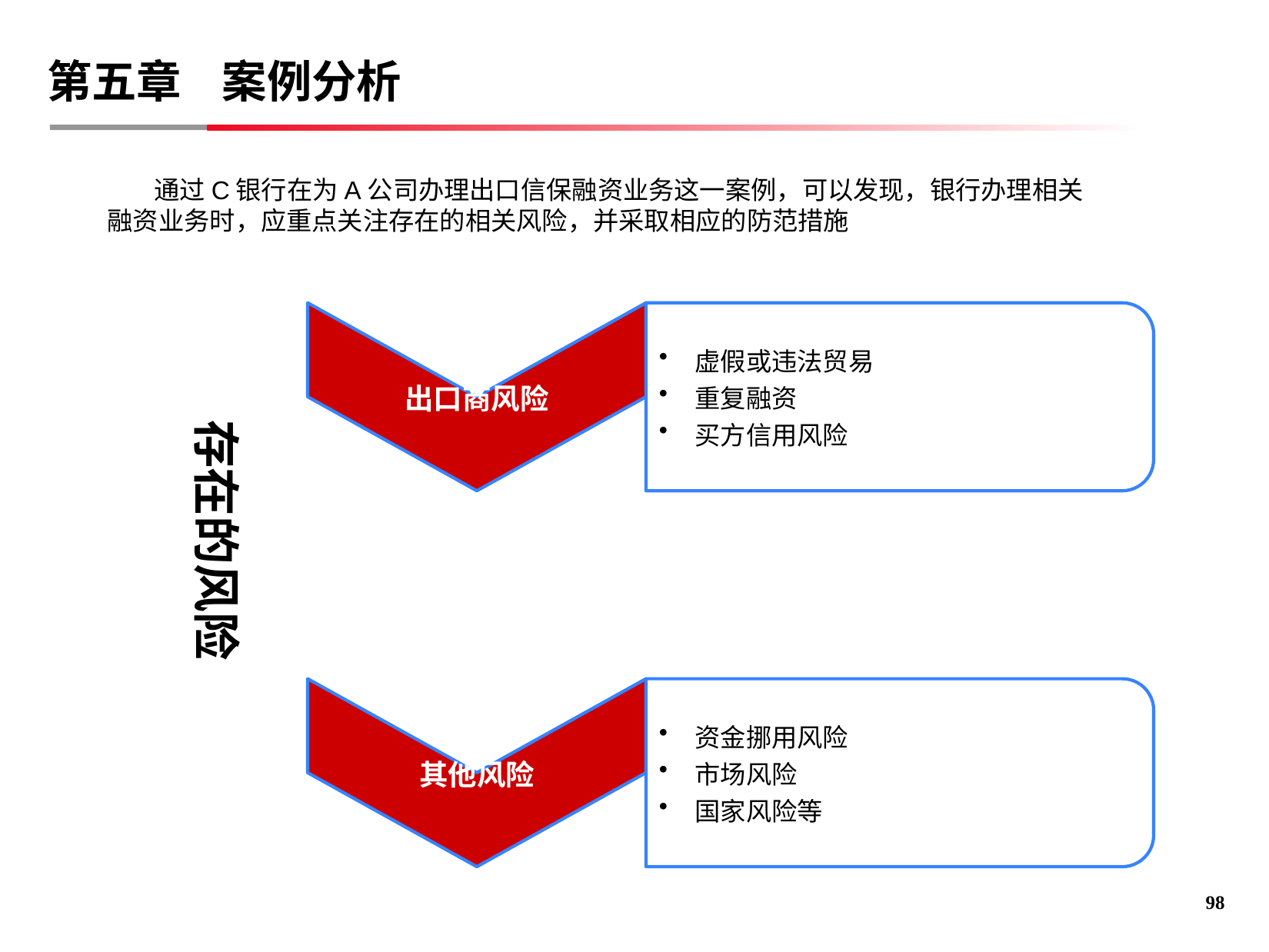

第五章    案例分析
       通过C银行在为A公司办理出口信保融资业务这一案例，可以发现，银行办理相关融资业务时，应重点关注存在的相关风险，并采取相应的防范措施
出口商风险
虚假或违法贸易
其他风险
资金挪用风险
市场风险
重复融资
国家风险等
买方信用风险
存在的风险
98